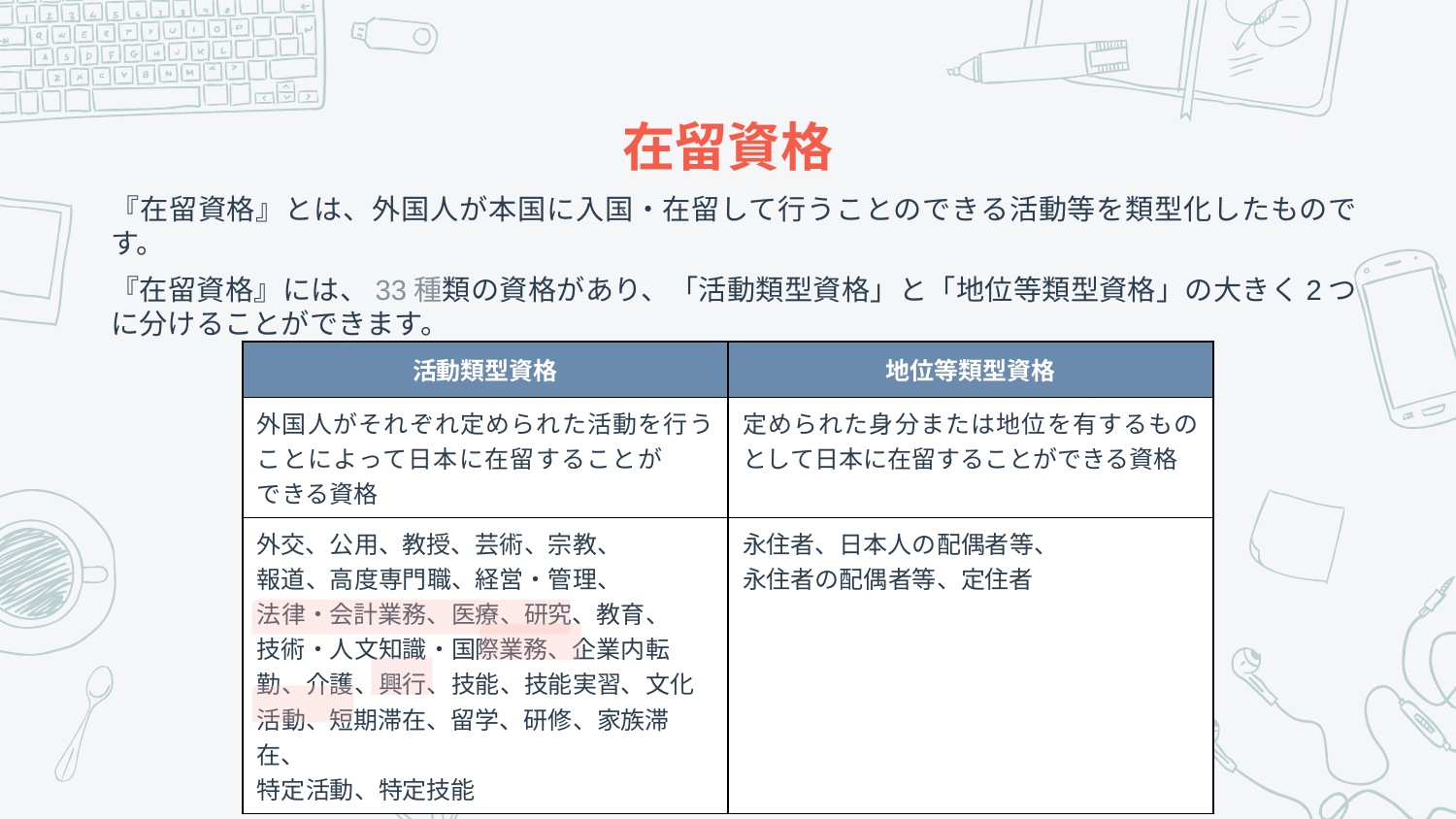

# 在留資格
『在留資格』とは、外国人が本国に入国・在留して行うことのできる活動等を類型化したものです。
『在留資格』には、33種類の資格があり、「活動類型資格」と「地位等類型資格」の大きく2つに分けることができます。
| 活動類型資格 | 地位等類型資格 |
| --- | --- |
| 外国人がそれぞれ定められた活動を行うことによって日本に在留することが　　できる資格 | 定められた身分または地位を有するものとして日本に在留することができる資格 |
| 外交、公用、教授、芸術、宗教、 報道、高度専門職、経営・管理、 法律・会計業務、医療、研究、教育、 技術・人文知識・国際業務、企業内転勤、介護、興行、技能、技能実習、文化活動、短期滞在、留学、研修、家族滞在、 特定活動、特定技能 | 永住者、日本人の配偶者等、 永住者の配偶者等、定住者 |